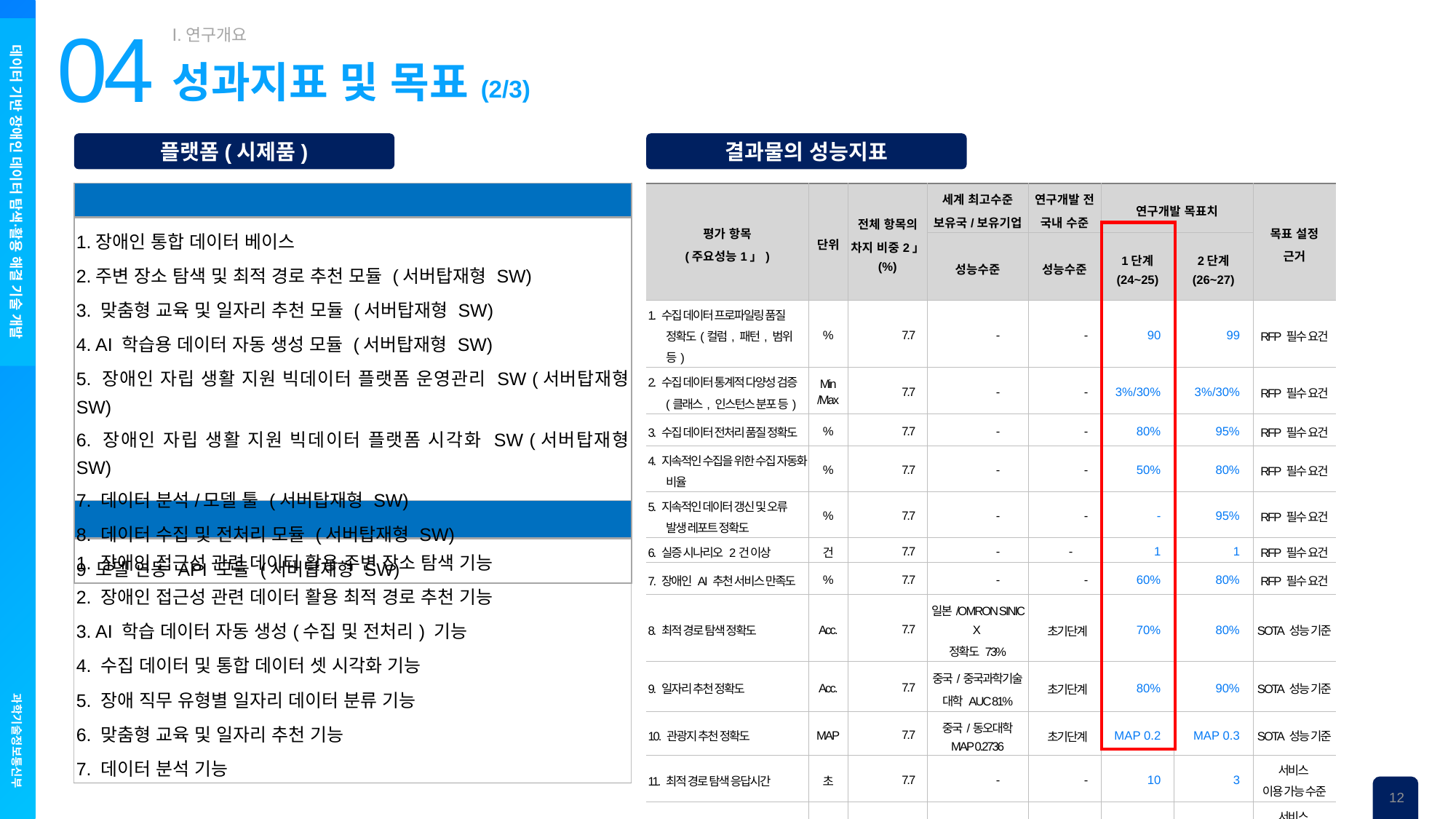

# 04
성과지표 및 목표 (2/3)
플랫폼(시제품)
결과물의 성능지표
| End Product |
| --- |
| 1.장애인 통합 데이터 베이스 2.주변 장소 탐색 및 최적 경로 추천 모듈 (서버탑재형 SW) 3. 맞춤형 교육 및 일자리 추천 모듈 (서버탑재형 SW) 4. AI 학습용 데이터 자동 생성 모듈 (서버탑재형 SW) 5. 장애인 자립 생활 지원 빅데이터 플랫폼 운영관리 SW (서버탑재형 SW) 6. 장애인 자립 생활 지원 빅데이터 플랫폼 시각화 SW (서버탑재형 SW) 7. 데이터 분석/모델 툴 (서버탑재형 SW) 8. 데이터 수집 및 전처리 모듈 (서버탑재형 SW) 9 모델 연동 API 모듈 (서버탑재형 SW) |
| 평가 항목 (주요성능1」) | 단위 | 전체 항목의 차지 비중2」 (%) | 세계 최고수준 보유국/보유기업 | 연구개발 전 국내 수준 | 연구개발 목표치 |  | 목표 설정 근거 |
| --- | --- | --- | --- | --- | --- | --- | --- |
|  |  |  | 성능수준 | 성능수준 | 1단계 (24~25) | 2단계 (26~27) |  |
| 1. 수집 데이터 프로파일링 품질 정확도(컬럼, 패턴, 범위 등) | % | 7.7 | - | - | 90 | 99 | RFP 필수 요건 |
| 2. 수집 데이터 통계적 다양성 검증(클래스, 인스턴스 분포 등) | Min /Max | 7.7 | - | - | 3%/30% | 3%/30% | RFP 필수 요건 |
| 3. 수집 데이터 전처리 품질 정확도 | % | 7.7 | - | - | 80% | 95% | RFP 필수 요건 |
| 4. 지속적인 수집을 위한 수집 자동화 비율 | % | 7.7 | - | - | 50% | 80% | RFP 필수 요건 |
| 5. 지속적인 데이터 갱신 및 오류 발생 레포트 정확도 | % | 7.7 | - | - | - | 95% | RFP 필수 요건 |
| 6. 실증 시나리오 2건 이상 | 건 | 7.7 | - | - | 1 | 1 | RFP 필수 요건 |
| 7. 장애인 AI 추천 서비스 만족도 | % | 7.7 | - | - | 60% | 80% | RFP 필수 요건 |
| 8. 최적 경로 탐색 정확도 | Acc. | 7.7 | 일본/OMRON SINIC X 정확도 73% | 초기단계 | 70% | 80% | SOTA 성능 기준 |
| 9. 일자리 추천 정확도 | Acc. | 7.7 | 중국/중국과학기술 대학 AUC 81% | 초기단계 | 80% | 90% | SOTA 성능 기준 |
| 10. 관광지 추천 정확도 | MAP | 7.7 | 중국/동오대학 MAP 0.2736 | 초기단계 | MAP 0.2 | MAP 0.3 | SOTA 성능 기준 |
| 11. 최적 경로 탐색 응답시간 | 초 | 7.7 | - | - | 10 | 3 | 서비스 이용 가능 수준 |
| 12. 일자리 추천 응답시간 | 초 | 7.7 | - | - | 10 | 3 | 서비스 이용 가능 수준 |
| 13. 특허 출원 / 등록 | 건 | 7.7 |  |  | 3/0 | 2/2 | - |

| 주요 기능 |
| --- |
| 1. 장애인 접근성 관련 데이터 활용 주변 장소 탐색 기능 2. 장애인 접근성 관련 데이터 활용 최적 경로 추천 기능 3. AI 학습 데이터 자동 생성(수집 및 전처리) 기능 4. 수집 데이터 및 통합 데이터 셋 시각화 기능 5. 장애 직무 유형별 일자리 데이터 분류 기능 6. 맞춤형 교육 및 일자리 추천 기능 7. 데이터 분석 기능 |
12